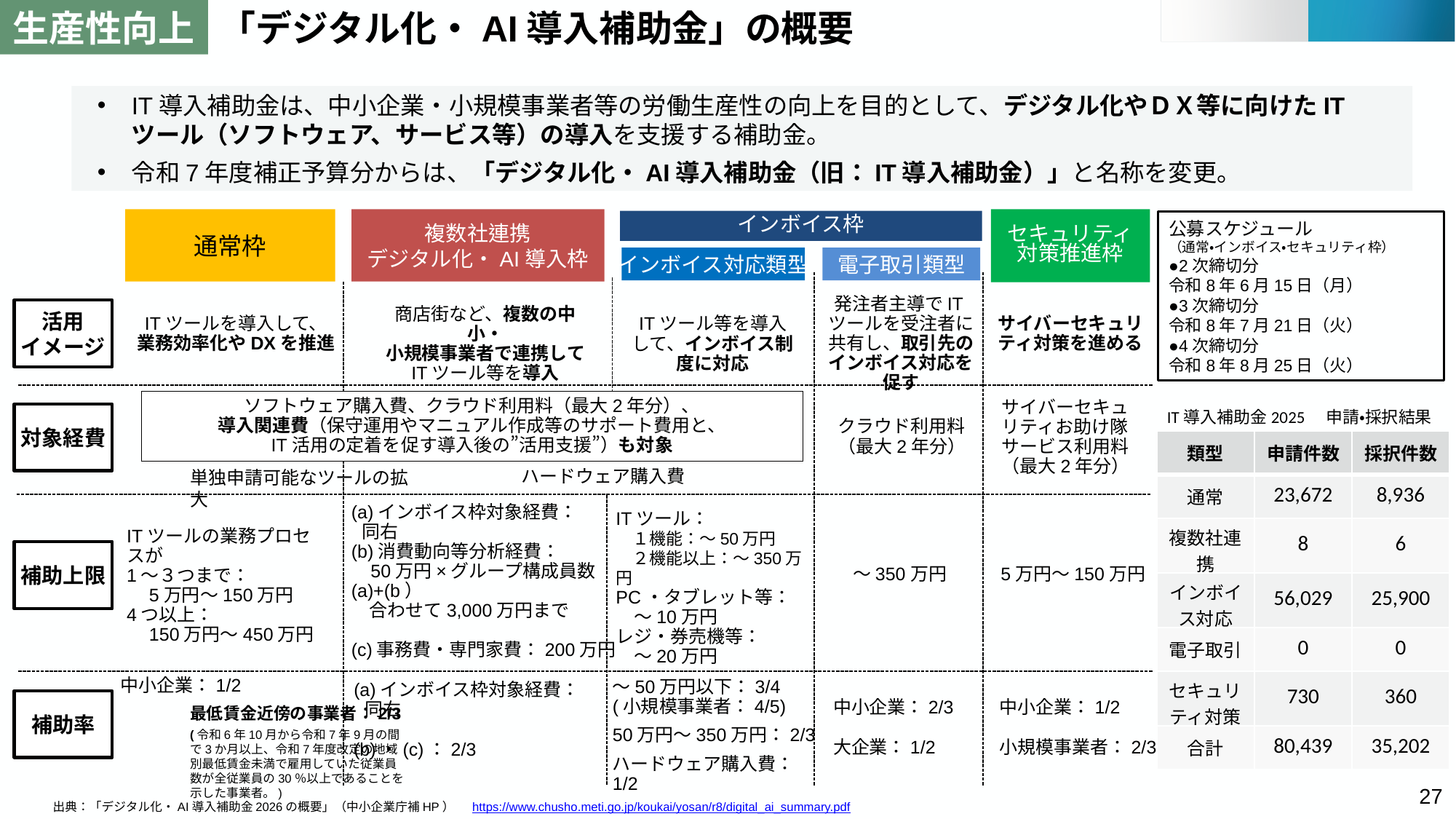

「デジタル化・AI導入補助金」の概要
生産性向上
IT導入補助金は、中小企業・小規模事業者等の労働生産性の向上を目的として、デジタル化やＤＸ等に向けたITツール（ソフトウェア、サービス等）の導入を支援する補助金。
令和7年度補正予算分からは、「デジタル化・AI導入補助金（旧：IT導入補助金）」と名称を変更。

通常枠
複数社連携
デジタル化・AI導入枠
セキュリティ
対策推進枠
インボイス枠
電子取引類型
インボイス対応類型
発注者主導でITツールを受注者に共有し、取引先のインボイス対応を促す
商店街など、複数の中小・
小規模事業者で連携して
ITツール等を導入
活用
イメージ
ITツールを導入して、
業務効率化やDXを推進
ITツール等を導入して、インボイス制度に対応
サイバーセキュリティ対策を進める
ソフトウェア購入費、クラウド利用料（最大2年分）、
導入関連費（保守運用やマニュアル作成等のサポート費用と、
IT活用の定着を促す導入後の”活用支援”）も対象
サイバーセキュリティお助け隊サービス利用料
（最大2年分）
対象経費
クラウド利用料（最大2年分）
ハードウェア購入費
(a)インボイス枠対象経費：
同右
(b)消費動向等分析経費：
 50万円×グループ構成員数
(a)+(b）
　合わせて3,000万円まで

(c)事務費・専門家費：200万円
ITツール：
　１機能：～50万円
　２機能以上：～350万円
PC・タブレット等：
　～10万円
レジ・券売機等：
　～20万円
ITツールの業務プロセスが
1～３つまで：
　5万円～150万円
4つ以上：
　150万円～450万円
補助上限
～350万円
5万円～150万円
中小企業：1/2
～50万円以下：3/4
(小規模事業者：4/5)
50万円～350万円：2/3
ハードウェア購入費：1/2
(a)インボイス枠対象経費：
同右

(b)・(c)：2/3
補助率
中小企業：2/3

大企業：1/2
中小企業：1/2

小規模事業者：2/3
公募スケジュール
（通常・インボイス・セキュリティ枠）
●2次締切分
令和8年6月15日（月）
●3次締切分
令和8年7月21日（火）
●4次締切分
令和8年8月25日（火）
IT導⼊補助⾦2025　申請・採択結果
| 類型 | 申請件数 | 採択件数 |
| --- | --- | --- |
| 通常 | 23,672 | 8,936 |
| 複数社連携 | 8 | 6 |
| インボイス対応 | 56,029 | 25,900 |
| 電子取引 | 0 | 0 |
| セキュリティ対策 | 730 | 360 |
| 合計 | 80,439 | 35,202 |
単独申請可能なツールの拡大
最低賃金近傍の事業者：2/3
(令和6年10月から令和7年9月の間で3か月以上、令和7年度改定の地域別最低賃金未満で雇用していた従業員数が全従業員の30％以上であることを示した事業者。)
27
出典：「デジタル化・AI導入補助金2026の概要」（中小企業庁補HP）　 https://www.chusho.meti.go.jp/koukai/yosan/r8/digital_ai_summary.pdf